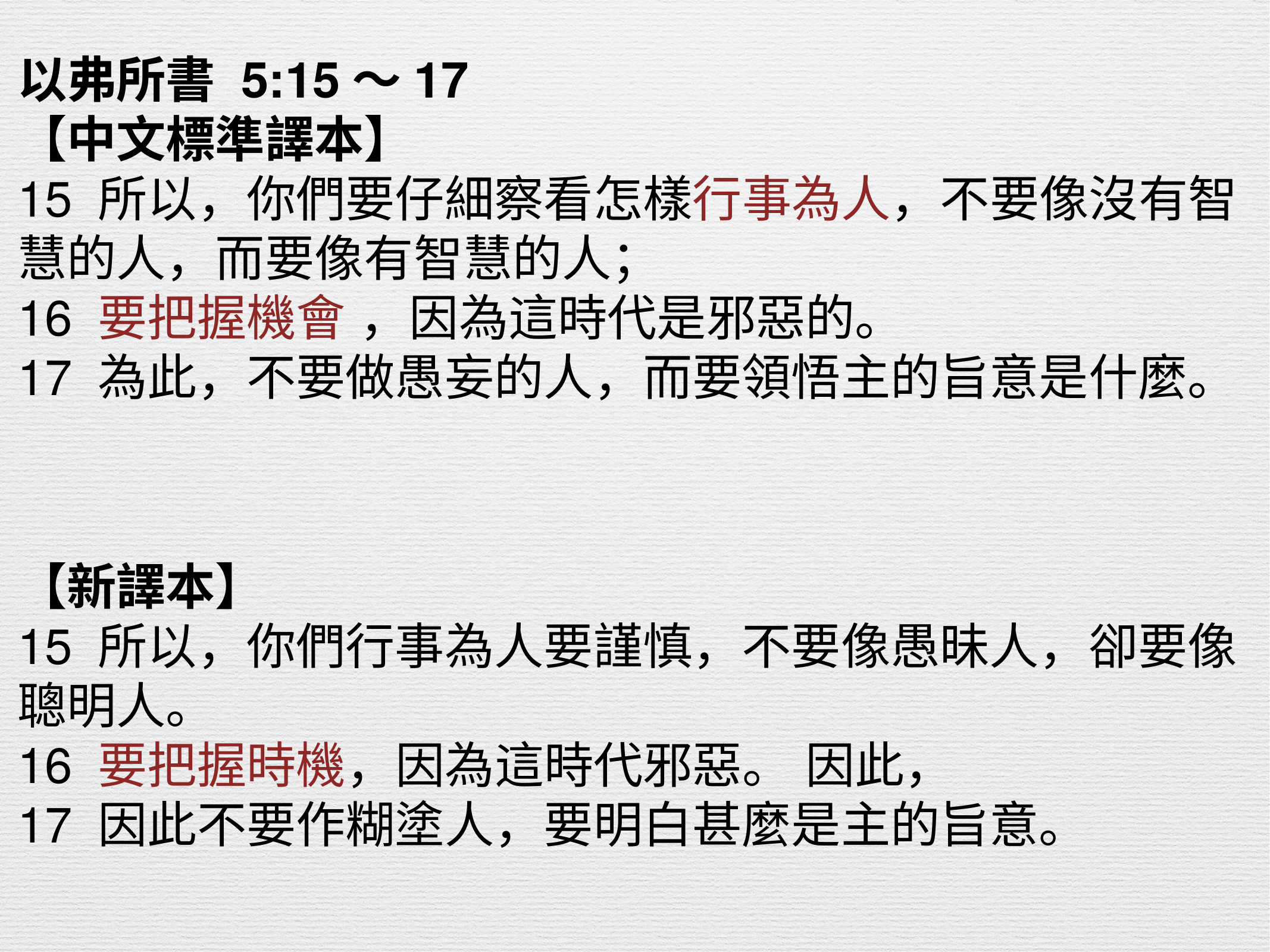

以弗所書 5:15～17
【中文標準譯本】
15 所以，你們要仔細察看怎樣行事為人，不要像沒有智慧的人，而要像有智慧的人；
16 要把握機會 ，因為這時代是邪惡的。
17 為此，不要做愚妄的人，而要領悟主的旨意是什麼。
【新譯本】
15 所以，你們行事為人要謹慎，不要像愚昧人，卻要像聰明人。
16 要把握時機，因為這時代邪惡。 因此，
17 因此不要作糊塗人，要明白甚麼是主的旨意。